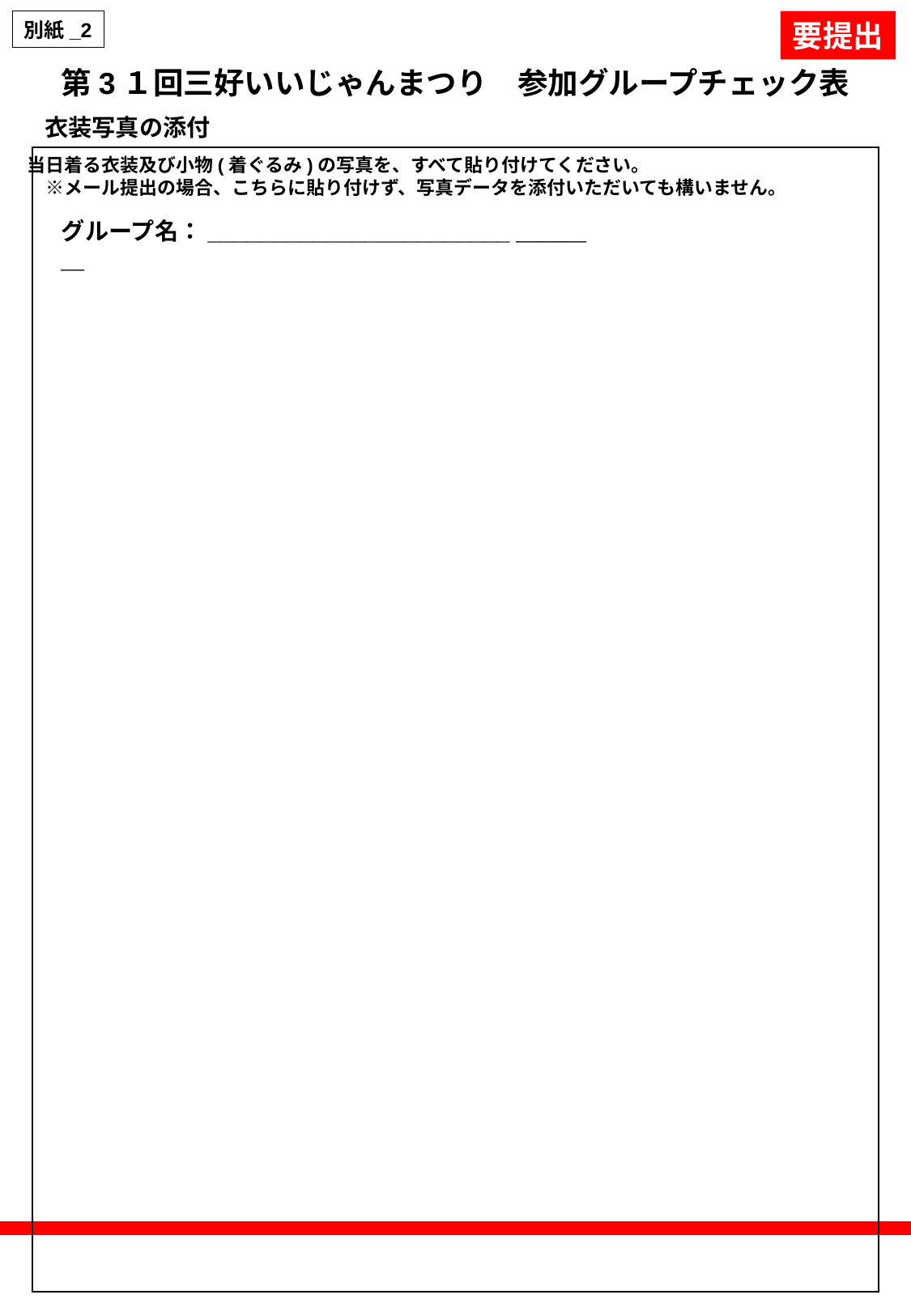

別紙_2
要提出
第3１回三好いいじゃんまつり　参加グループチェック表
衣装写真の添付

当日着る衣装及び小物(着ぐるみ)の写真を、すべて貼り付けてください。
　※メール提出の場合、こちらに貼り付けず、写真データを添付いただいても構いません。
グループ名：_______________________＿＿＿＿